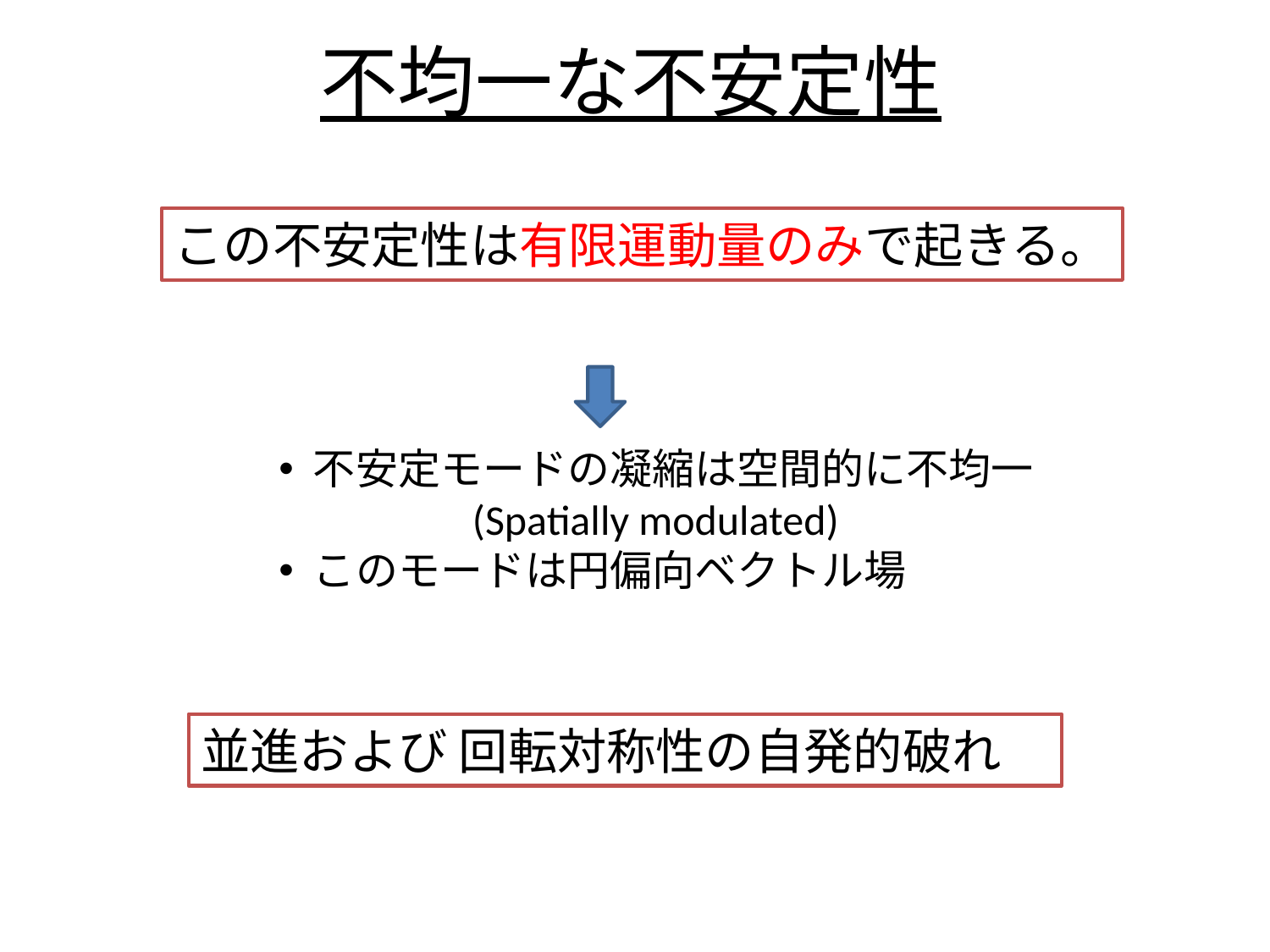

# 不均一な不安定性
この不安定性は有限運動量のみで起きる。

 不安定モードの凝縮は空間的に不均一
(Spatially modulated)
 このモードは円偏向ベクトル場
並進および 回転対称性の自発的破れ